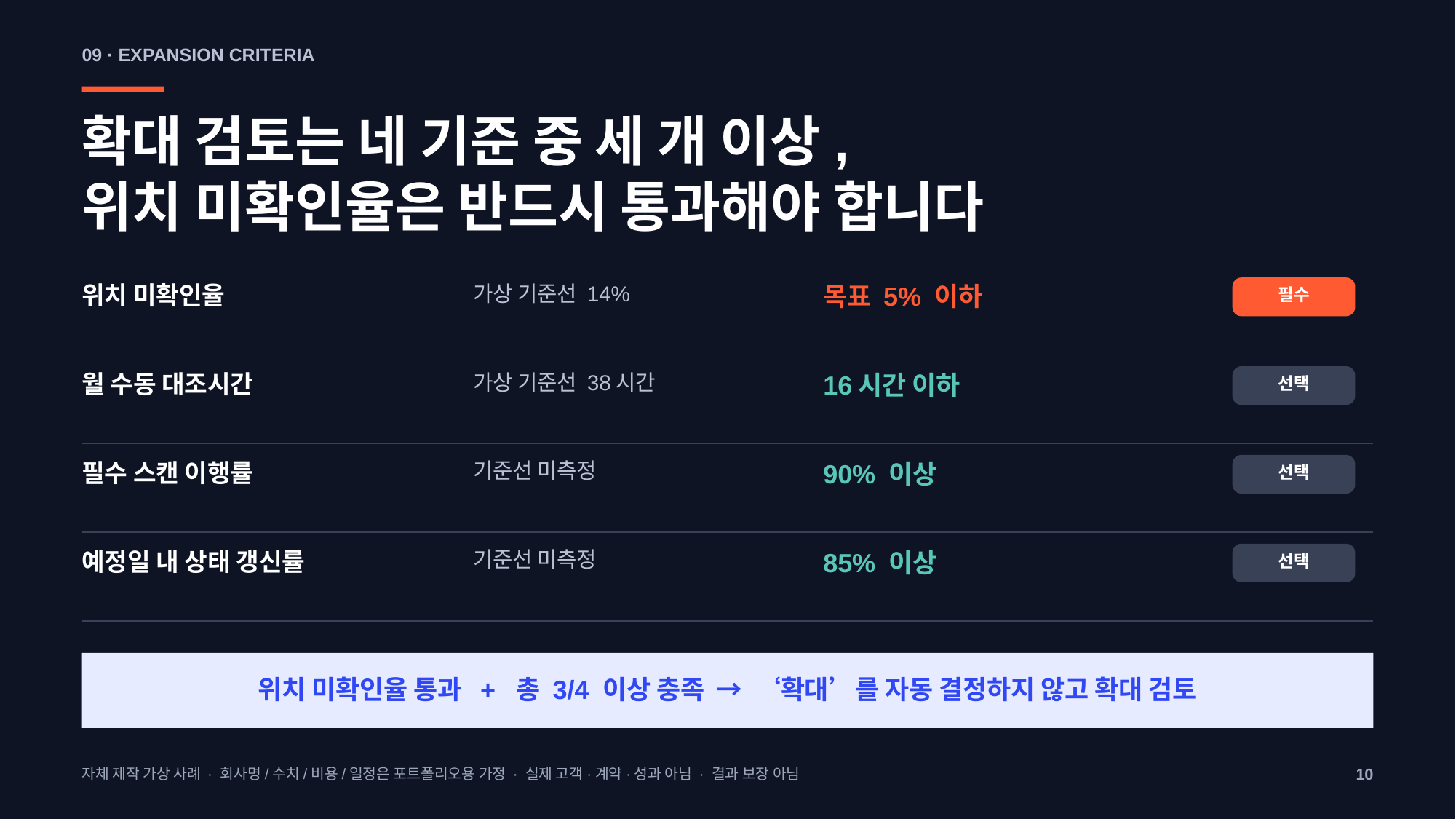

09 · EXPANSION CRITERIA

확대 검토는 네 기준 중 세 개 이상,
위치 미확인율은 반드시 통과해야 합니다

위치 미확인율
가상 기준선 14%
목표 5% 이하
필수

월 수동 대조시간
가상 기준선 38시간
16시간 이하
선택

필수 스캔 이행률
기준선 미측정
90% 이상
선택

예정일 내 상태 갱신률
기준선 미측정
85% 이상
선택

위치 미확인율 통과  +  총 3/4 이상 충족  →  ‘확대’를 자동 결정하지 않고 확대 검토
자체 제작 가상 사례 · 회사명/수치/비용/일정은 포트폴리오용 가정 · 실제 고객·계약·성과 아님 · 결과 보장 아님
10